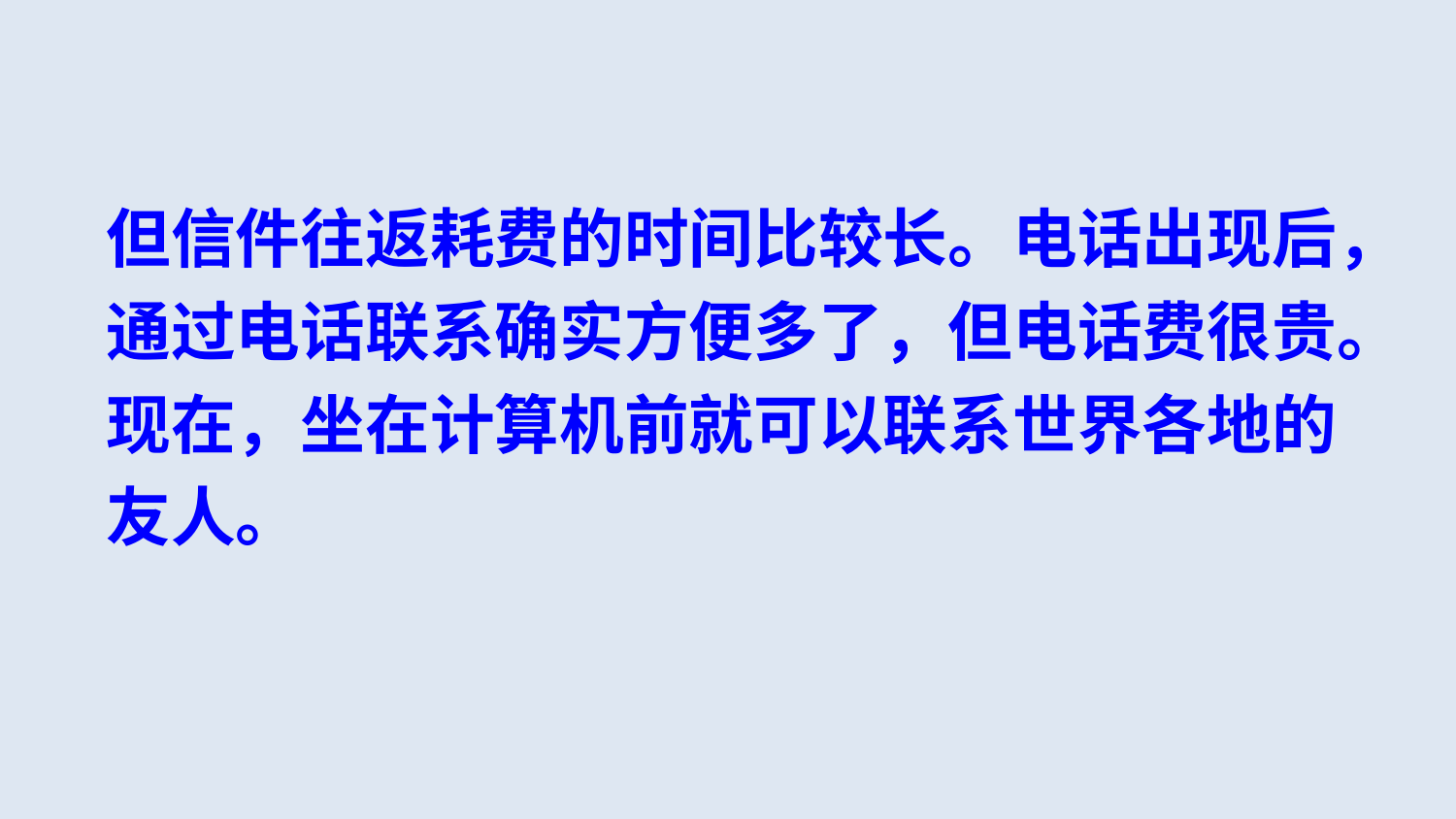

但信件往返耗费的时间比较长。电话出现后，通过电话联系确实方便多了，但电话费很贵。现在，坐在计算机前就可以联系世界各地的友人。